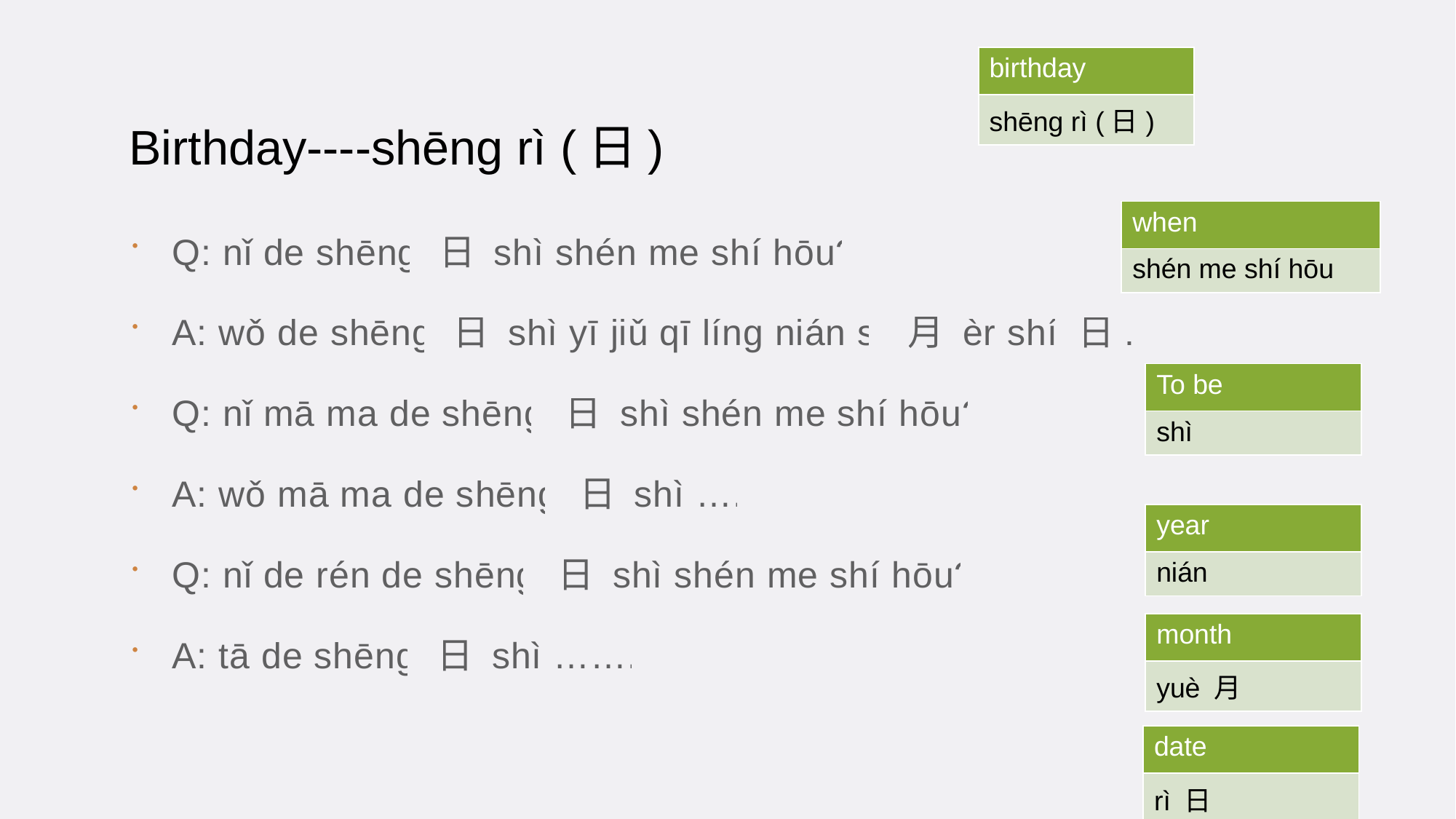

# Birthday----shēng rì (日)
| birthday |
| --- |
| shēng rì (日) |
Q: nǐ de shēng 日 shì shén me shí hōu?
A: wǒ de shēng 日 shì yī jiǔ qī líng nián sì 月 èr shí 日.
Q: nǐ mā ma de shēng 日 shì shén me shí hōu?
A: wǒ mā ma de shēng 日 shì ….
Q: nǐ de rén de shēng 日 shì shén me shí hōu?
A: tā de shēng 日 shì …….
| when |
| --- |
| shén me shí hōu |
| To be |
| --- |
| shì |
| year |
| --- |
| nián |
| month |
| --- |
| yuè 月 |
| date |
| --- |
| rì 日 |